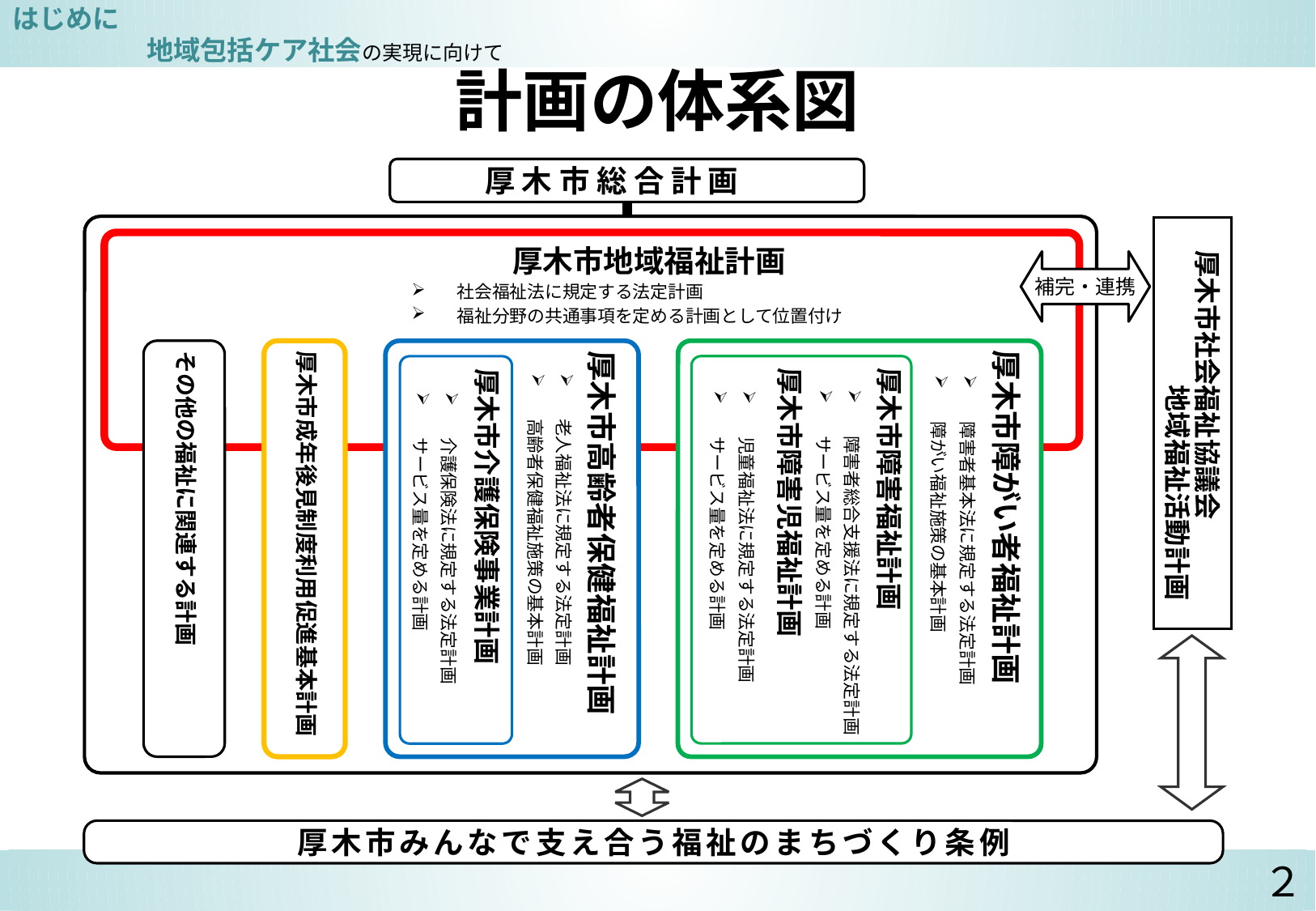

はじめに　　　　　　　　　　　　　　　　　　　　　　　　　　　　　　　　　　　　　　　　　　　　　　　　地域包括ケア社会の実現に向けて
# 計画の体系図
厚 木 市 総 合 計 画

　厚木市社会福祉協議会
　　　　　　地域福祉活動計画
　　　　厚木市地域福祉計画
補完・連携
社会福祉法に規定する法定計画
福祉分野の共通事項を定める計画として位置付け
厚木市高齢者保健福祉計画

厚木市介護保険事業計画

老人福祉法に規定する法定計画
高齢者保健福祉施策の基本計画
介護保険法に規定する法定計画
サービス量を定める計画
その他の福祉に関連する計画
厚木市成年後見制度利用促進基本計画
厚木市障がい者福祉計画

厚木市障害福祉計画

厚木市障害児福祉計画

障害者基本法に規定する法定計画
障がい福祉施策の基本計画
障害者総合支援法に規定する法定計画
サービス量を定める計画
児童福祉法に規定する法定計画
サービス量を定める計画

厚木市みんなで支え合う福祉のまちづくり条例
２